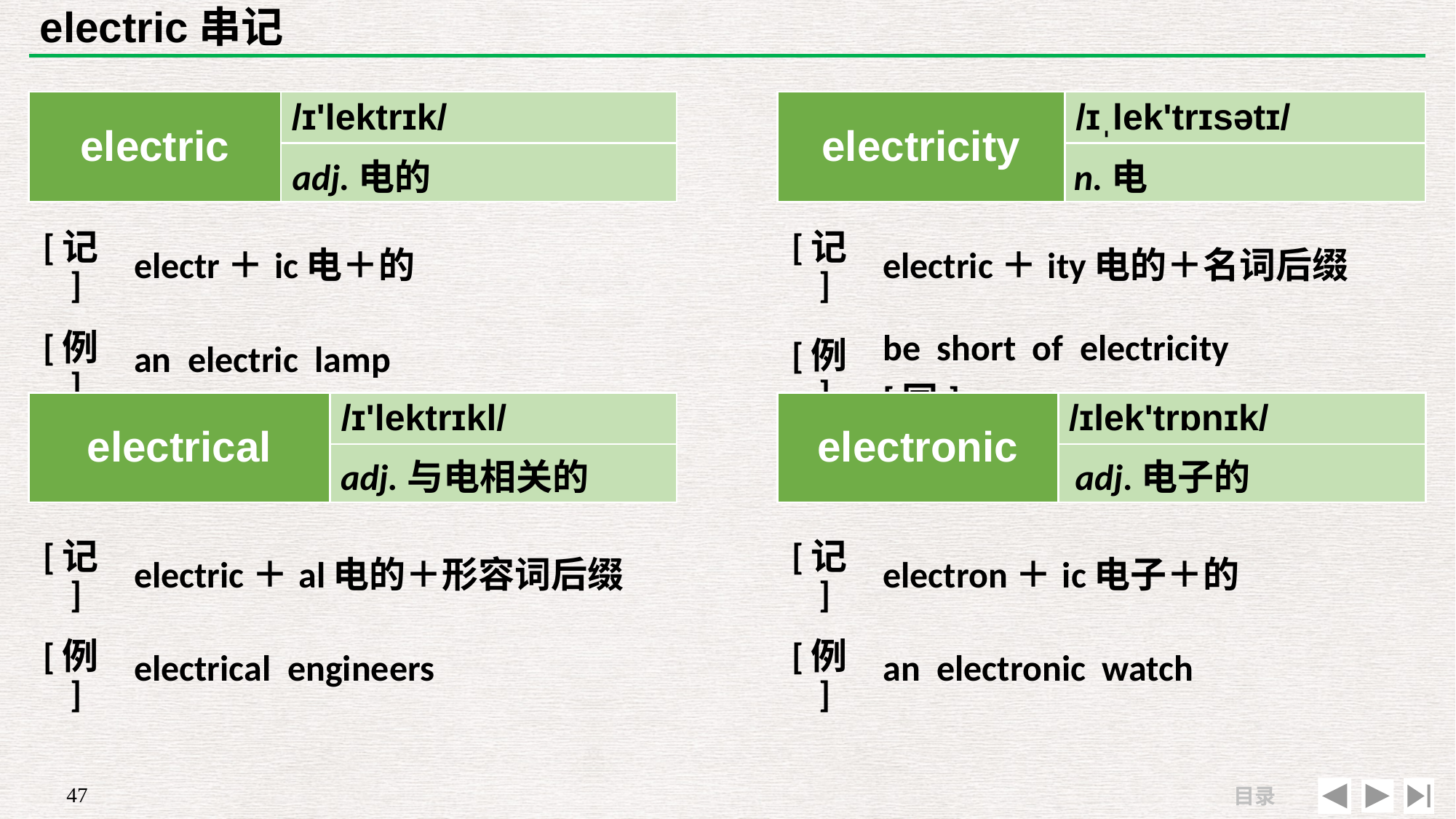

# electric串记

| electric | /ɪ'lektrɪk/ |
| --- | --- |
|  |  |
| electricity | /ɪˌlek'trɪsətɪ/ |
| --- | --- |
|  |  |
adj.电的
n.电
| [记] | electr＋ic电＋的 |
| --- | --- |
| [例] | an electric lamp |
| [记] | electric＋ity电的＋名词后缀 |
| --- | --- |
| [例] | be short of electricity　[同]power |
| electrical | /ɪ'lektrɪkl/ |
| --- | --- |
|  |  |
| electronic | /ɪlek'trɒnɪk/ |
| --- | --- |
|  |  |
adj.与电相关的
adj.电子的
| [记] | electric＋al电的＋形容词后缀 |
| --- | --- |
| [例] | electrical engineers |
| [记] | electron＋ic电子＋的 |
| --- | --- |
| [例] | an electronic watch |